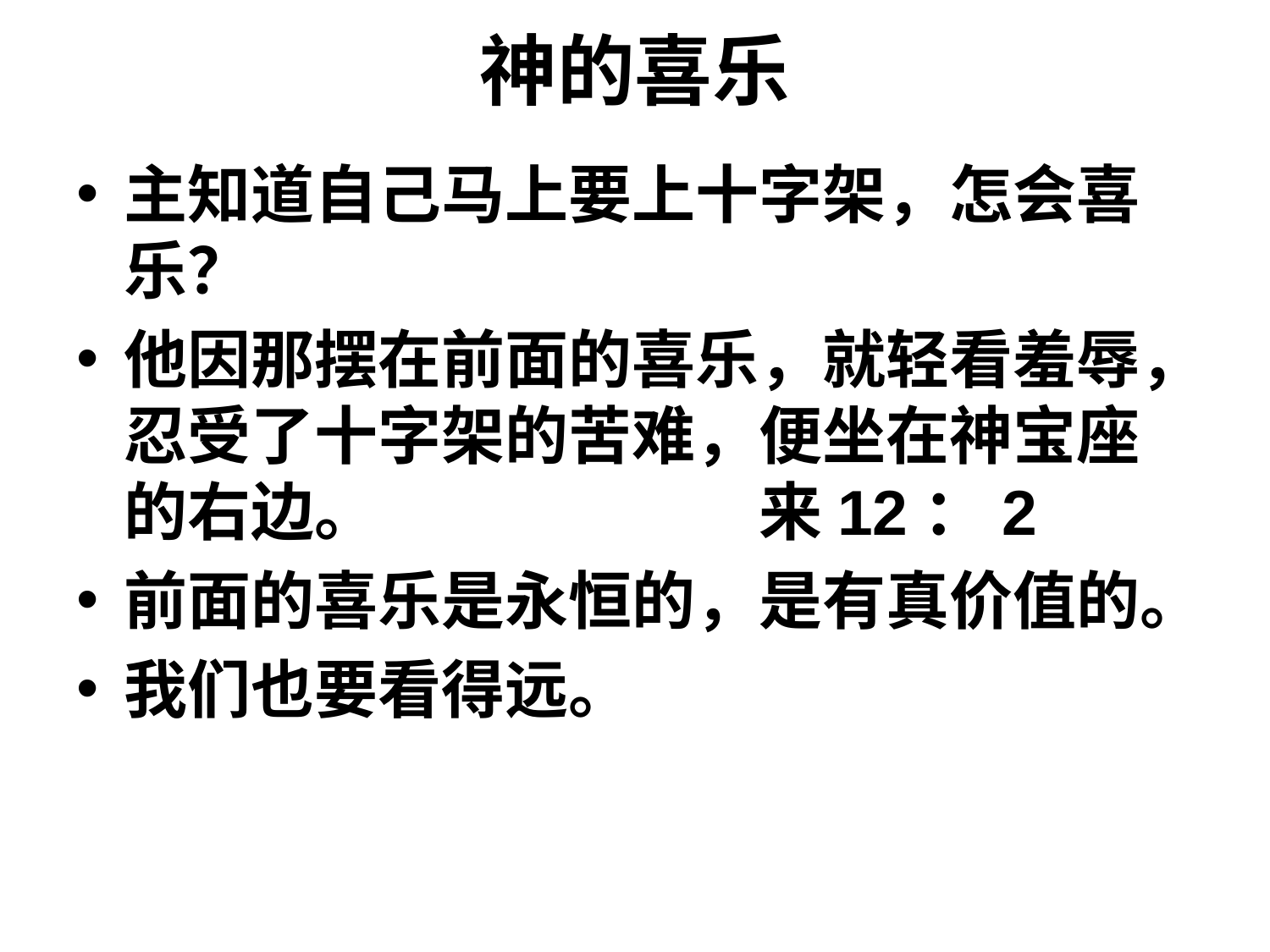

# 神的喜乐
主知道自己马上要上十字架，怎会喜乐？
他因那摆在前面的喜乐，就轻看羞辱，忍受了十字架的苦难，便坐在神宝座的右边。 			来12：2
前面的喜乐是永恒的，是有真价值的。
我们也要看得远。